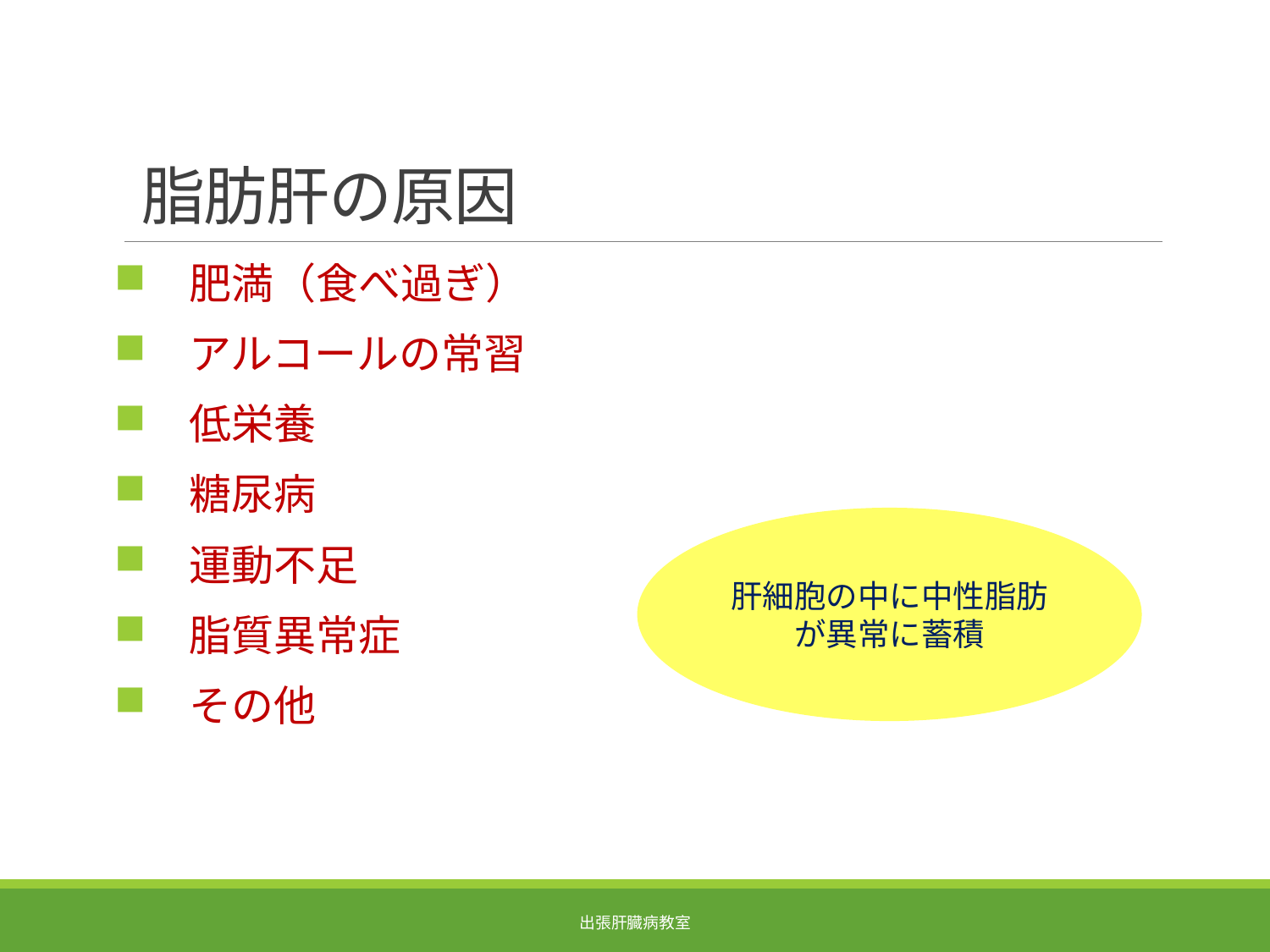

# 脂肪肝の原因
　肥満（食べ過ぎ）
　アルコールの常習
　低栄養
　糖尿病
　運動不足
　脂質異常症
　その他
肝細胞の中に中性脂肪が異常に蓄積
出張肝臓病教室